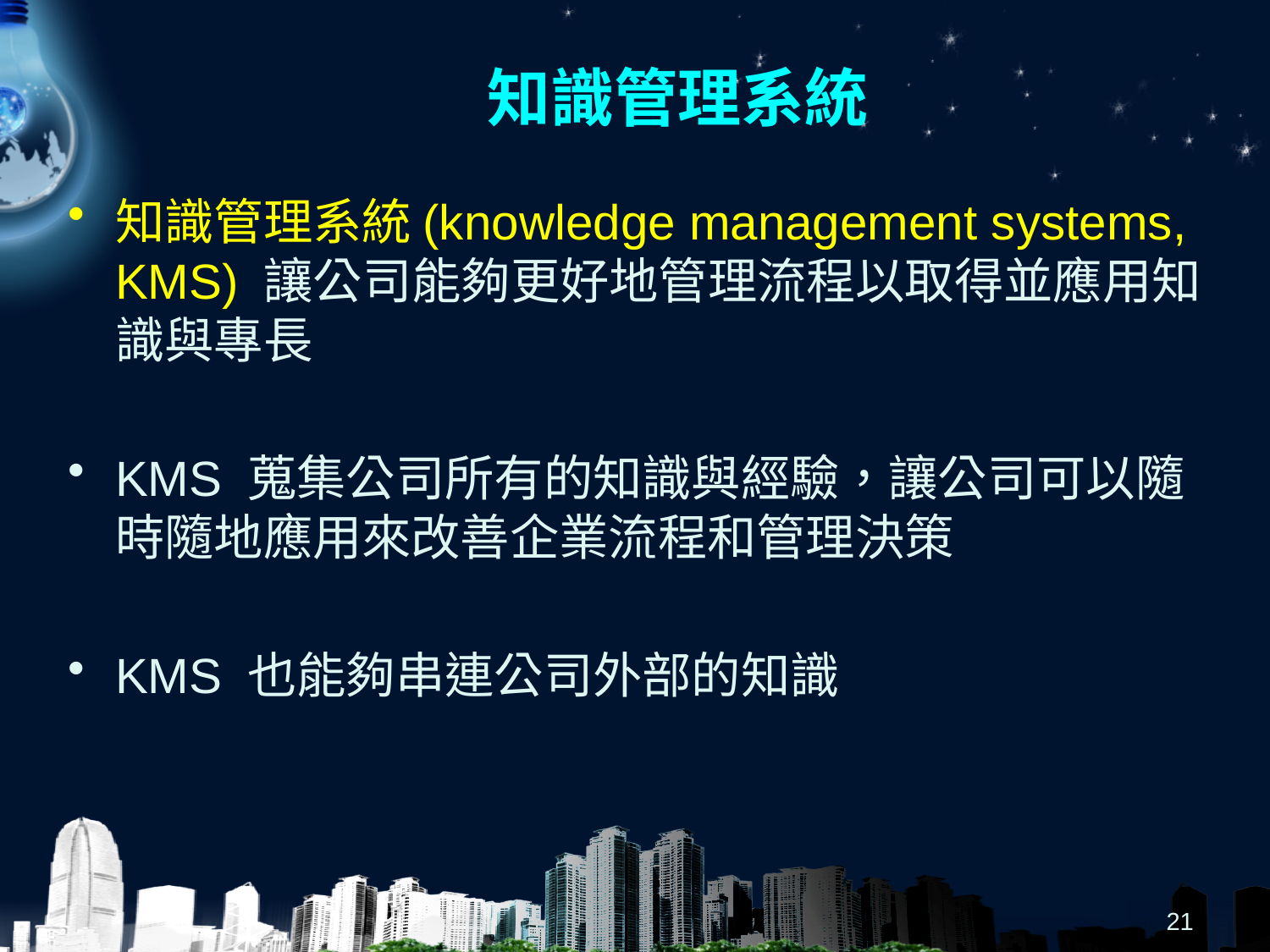

# 知識管理系統
知識管理系統(knowledge management systems, KMS) 讓公司能夠更好地管理流程以取得並應用知識與專長

KMS 蒐集公司所有的知識與經驗，讓公司可以隨時隨地應用來改善企業流程和管理決策

KMS 也能夠串連公司外部的知識
21